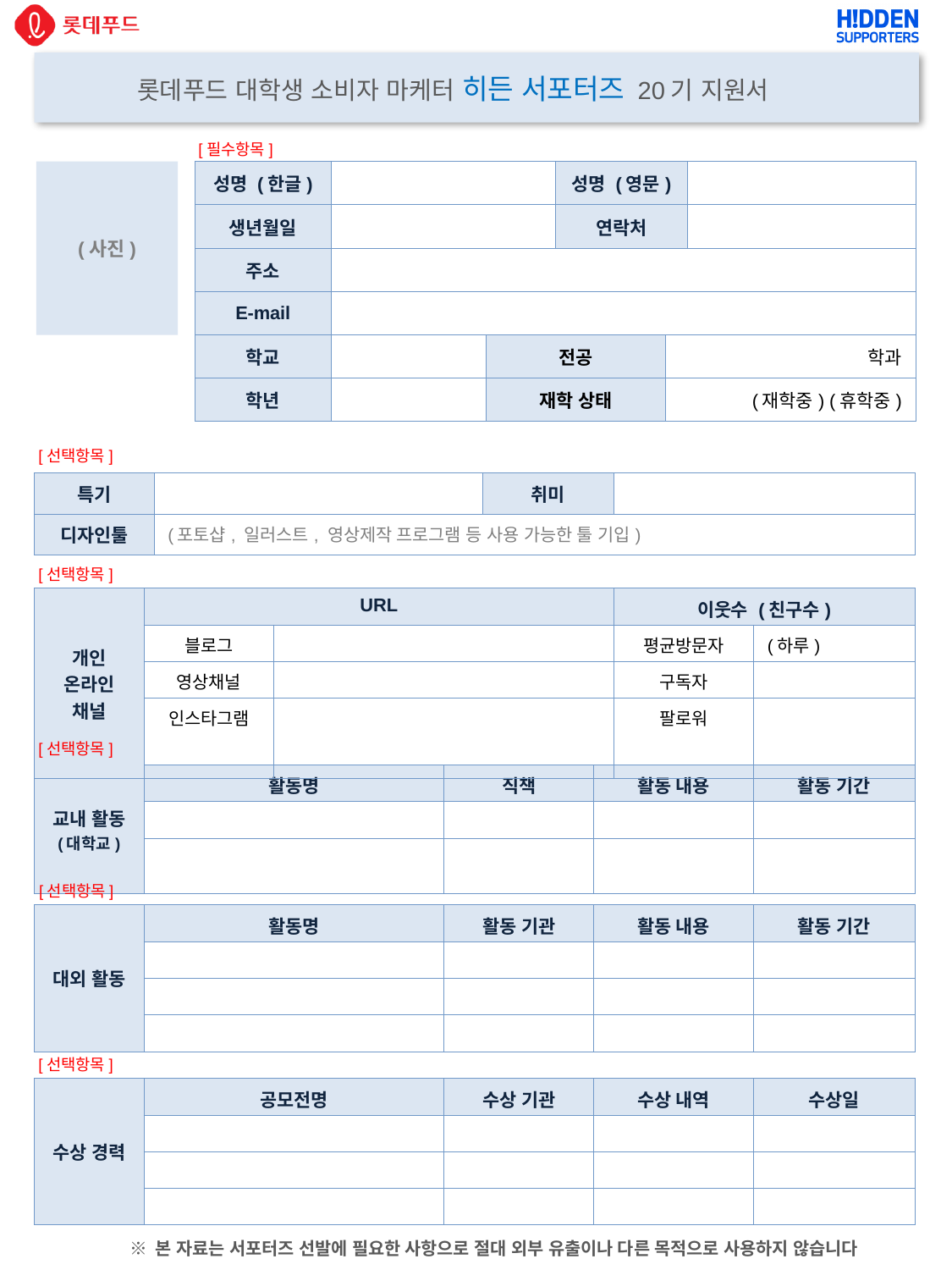

[필수항목]
| 성명 (한글) |  |  | 성명 (영문) |  |  |
| --- | --- | --- | --- | --- | --- |
| 생년월일 |  |  | 연락처 |  |  |
| 주소 |  |  |  |  |  |
| E-mail |  |  |  |  |  |
| 학교 |  | 전공 |  | 학과 |  |
| 학년 |  | 재학 상태 |  | (재학중) (휴학중) |  |
[선택항목]
| 특기 |  | 취미 |  |
| --- | --- | --- | --- |
| 디자인툴 | (포토샵, 일러스트, 영상제작 프로그램 등 사용 가능한 툴 기입) |  |  |
[선택항목]
| 개인 온라인 채널 | URL |  | 이웃수 (친구수) |  |
| --- | --- | --- | --- | --- |
|  | 블로그 |  | 평균방문자 | (하루) |
|  | 영상채널 |  | 구독자 |  |
|  | 인스타그램 |  | 팔로워 |  |
[선택항목]
| 교내 활동 (대학교) | 활동명 | 직책 | 활동 내용 | 활동 기간 |
| --- | --- | --- | --- | --- |
|  |  |  |  |  |
|  |  |  |  |  |
[선택항목]
| 대외 활동 | 활동명 | 활동 기관 | 활동 내용 | 활동 기간 |
| --- | --- | --- | --- | --- |
|  |  |  |  |  |
|  |  |  |  |  |
|  |  |  |  |  |
[선택항목]
| 수상 경력 | 공모전명 | 수상 기관 | 수상 내역 | 수상일 |
| --- | --- | --- | --- | --- |
|  |  |  |  |  |
|  |  |  |  |  |
|  |  |  |  |  |